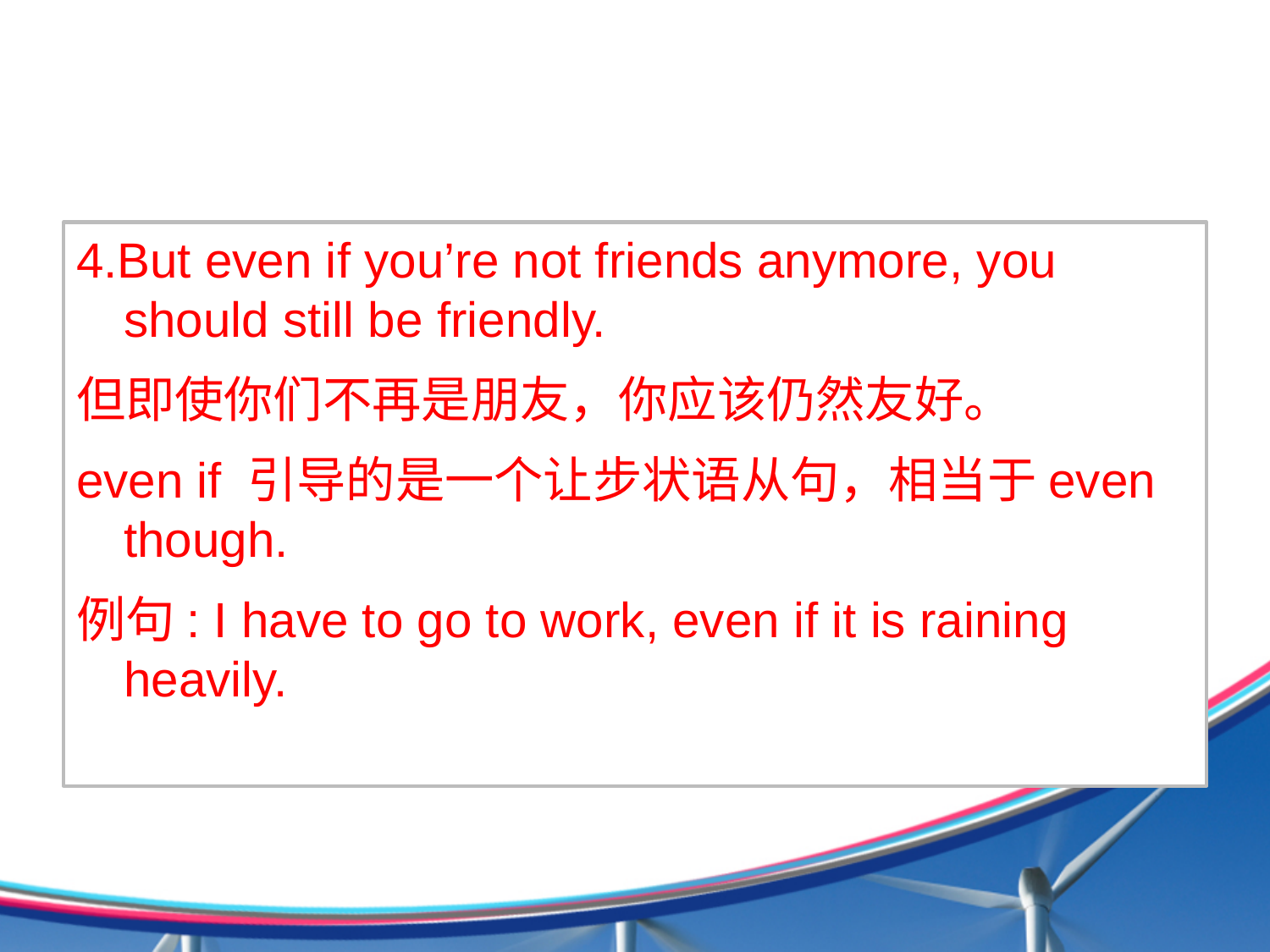

#
4.But even if you’re not friends anymore, you should still be friendly.
但即使你们不再是朋友，你应该仍然友好。
even if 引导的是一个让步状语从句，相当于even though.
例句: I have to go to work, even if it is raining heavily.